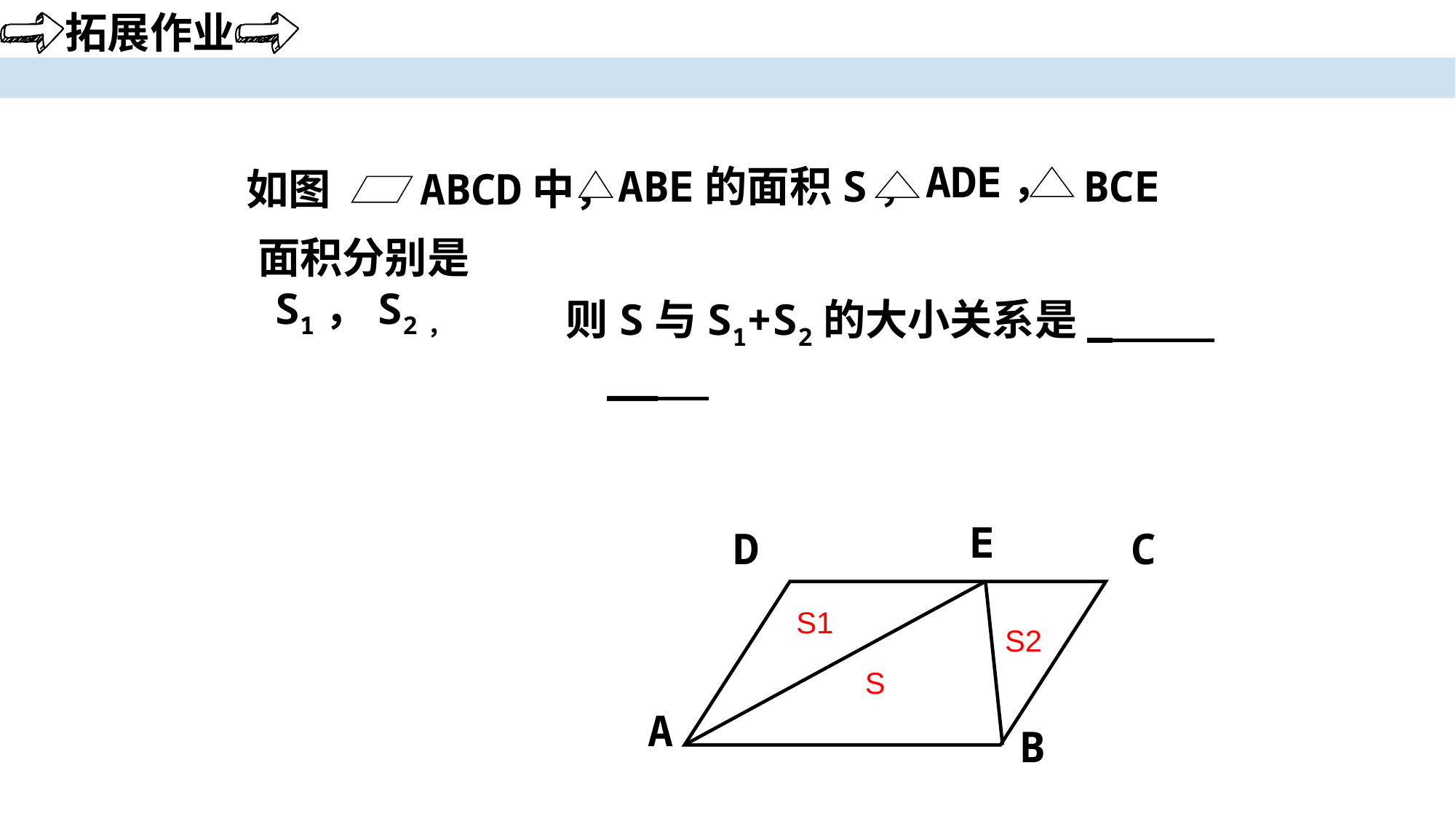

拓展作业

ADE，
BCE

ABE的面积S，

 ABCD中，

如图
面积分别是S1，S2，
则S与S1+S2的大小关系是_     __
E
D
C

S1
S2
S
A
B